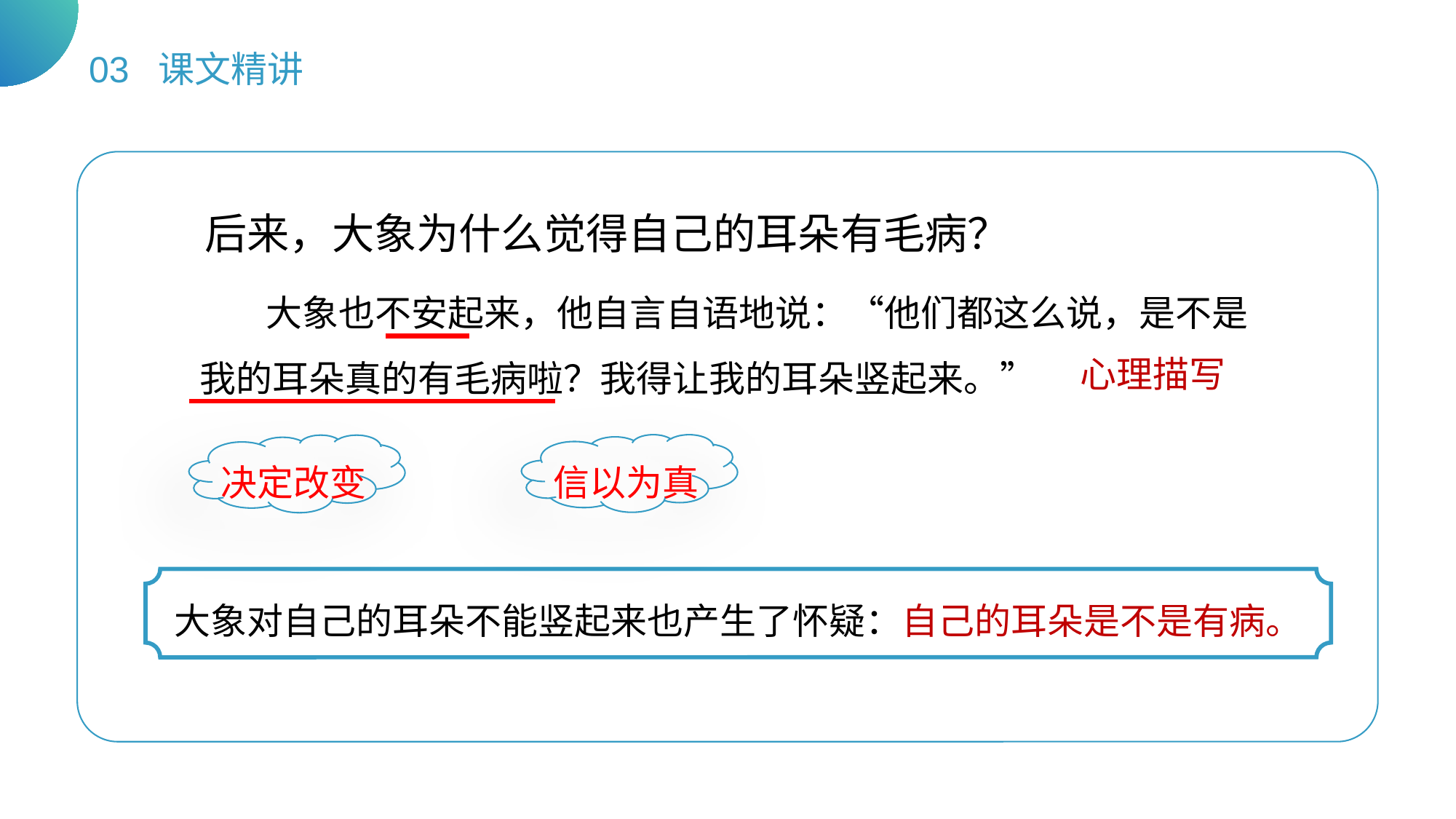

03  课文精讲
后来，大象为什么觉得自己的耳朵有毛病？
       大象也不安起来，他自言自语地说：“他们都这么说，是不是我的耳朵真的有毛病啦？我得让我的耳朵竖起来。”
心理描写
决定改变

信以为真

大象对自己的耳朵不能竖起来也产生了怀疑：自己的耳朵是不是有病。